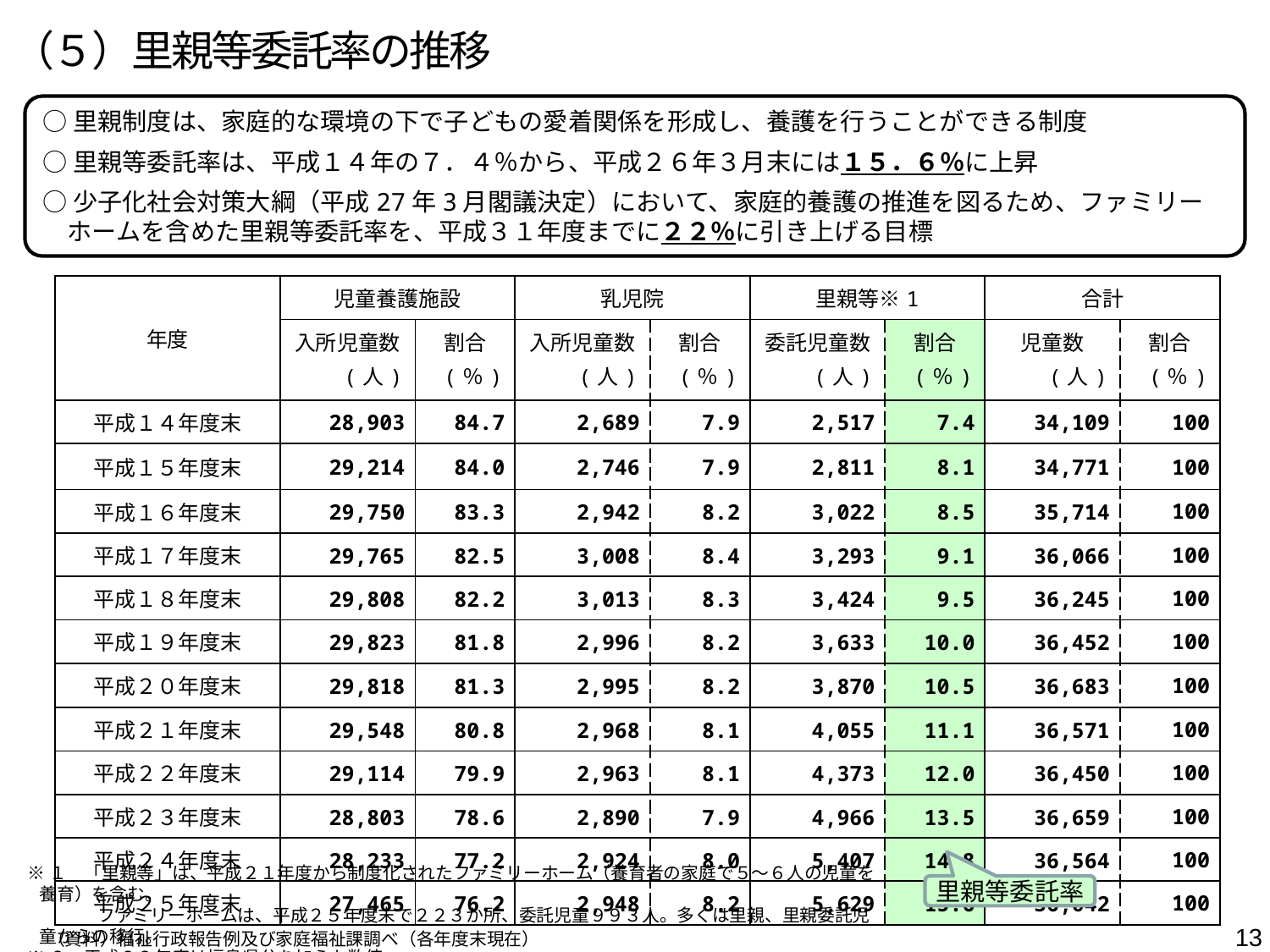

（５）里親等委託率の推移
○里親制度は、家庭的な環境の下で子どもの愛着関係を形成し、養護を行うことができる制度
○里親等委託率は、平成１４年の７．４％から、平成２６年３月末には１５．６％に上昇
○少子化社会対策大綱（平成27年3月閣議決定）において、家庭的養護の推進を図るため、ファミリーホームを含めた里親等委託率を、平成３１年度までに２２％に引き上げる目標
| 年度 | 児童養護施設 |  | 乳児院 |  | 里親等※1 |  | 合計 |  |
| --- | --- | --- | --- | --- | --- | --- | --- | --- |
|  | 入所児童数 | 割合 | 入所児童数 | 割合 | 委託児童数 | 割合 | 児童数 | 割合 |
|  | (人) | (％) | (人) | (％) | (人) | (％) | (人) | (％) |
| 平成１４年度末 | 28,903 | 84.7 | 2,689 | 7.9 | 2,517 | 7.4 | 34,109 | 100 |
| 平成１５年度末 | 29,214 | 84.0 | 2,746 | 7.9 | 2,811 | 8.1 | 34,771 | 100 |
| 平成１６年度末 | 29,750 | 83.3 | 2,942 | 8.2 | 3,022 | 8.5 | 35,714 | 100 |
| 平成１７年度末 | 29,765 | 82.5 | 3,008 | 8.4 | 3,293 | 9.1 | 36,066 | 100 |
| 平成１８年度末 | 29,808 | 82.2 | 3,013 | 8.3 | 3,424 | 9.5 | 36,245 | 100 |
| 平成１９年度末 | 29,823 | 81.8 | 2,996 | 8.2 | 3,633 | 10.0 | 36,452 | 100 |
| 平成２０年度末 | 29,818 | 81.3 | 2,995 | 8.2 | 3,870 | 10.5 | 36,683 | 100 |
| 平成２１年度末 | 29,548 | 80.8 | 2,968 | 8.1 | 4,055 | 11.1 | 36,571 | 100 |
| 平成２２年度末 | 29,114 | 79.9 | 2,963 | 8.1 | 4,373 | 12.0 | 36,450 | 100 |
| 平成２３年度末 | 28,803 | 78.6 | 2,890 | 7.9 | 4,966 | 13.5 | 36,659 | 100 |
| 平成２４年度末 | 28,233 | 77.2 | 2,924 | 8.0 | 5,407 | 14.8 | 36,564 | 100 |
| 平成２５年度末 | 27,465 | 76.2 | 2,948 | 8.2 | 5,629 | 15.6 | 36,042 | 100 |
※１　「里親等」は、平成２１年度から制度化されたファミリーホーム（養育者の家庭で５～６人の児童を養育）を含む。
　　　　ファミリーホームは、平成２５年度末で２２３か所、委託児童９９３人。多くは里親、里親委託児童からの移行。
※２　平成２２年度は福島県分を加えた数値。
里親等委託率
13
（資料）福祉行政報告例及び家庭福祉課調べ（各年度末現在）